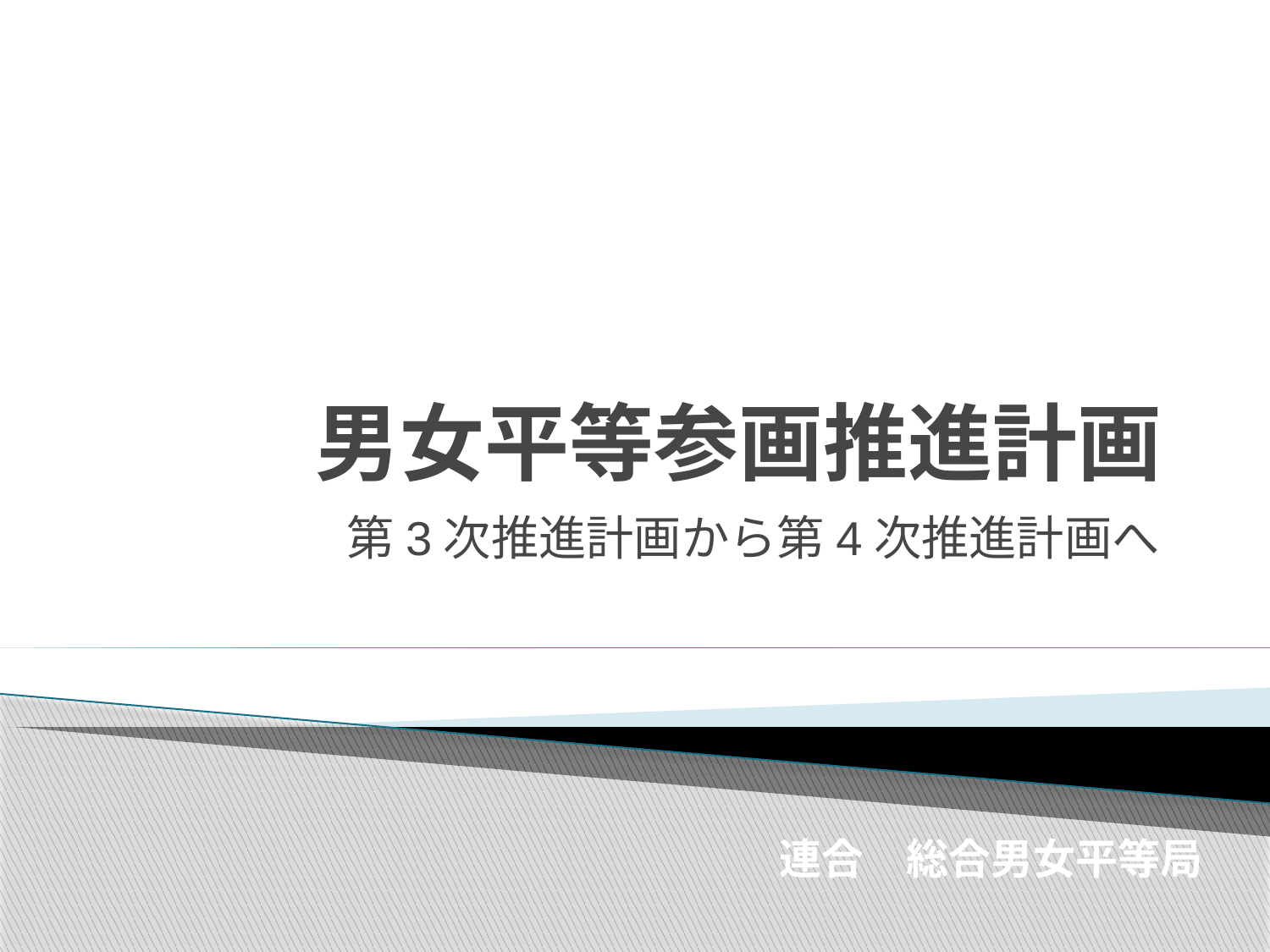

# 男女平等参画推進計画
第3次推進計画から第4次推進計画へ
連合　総合男女平等局